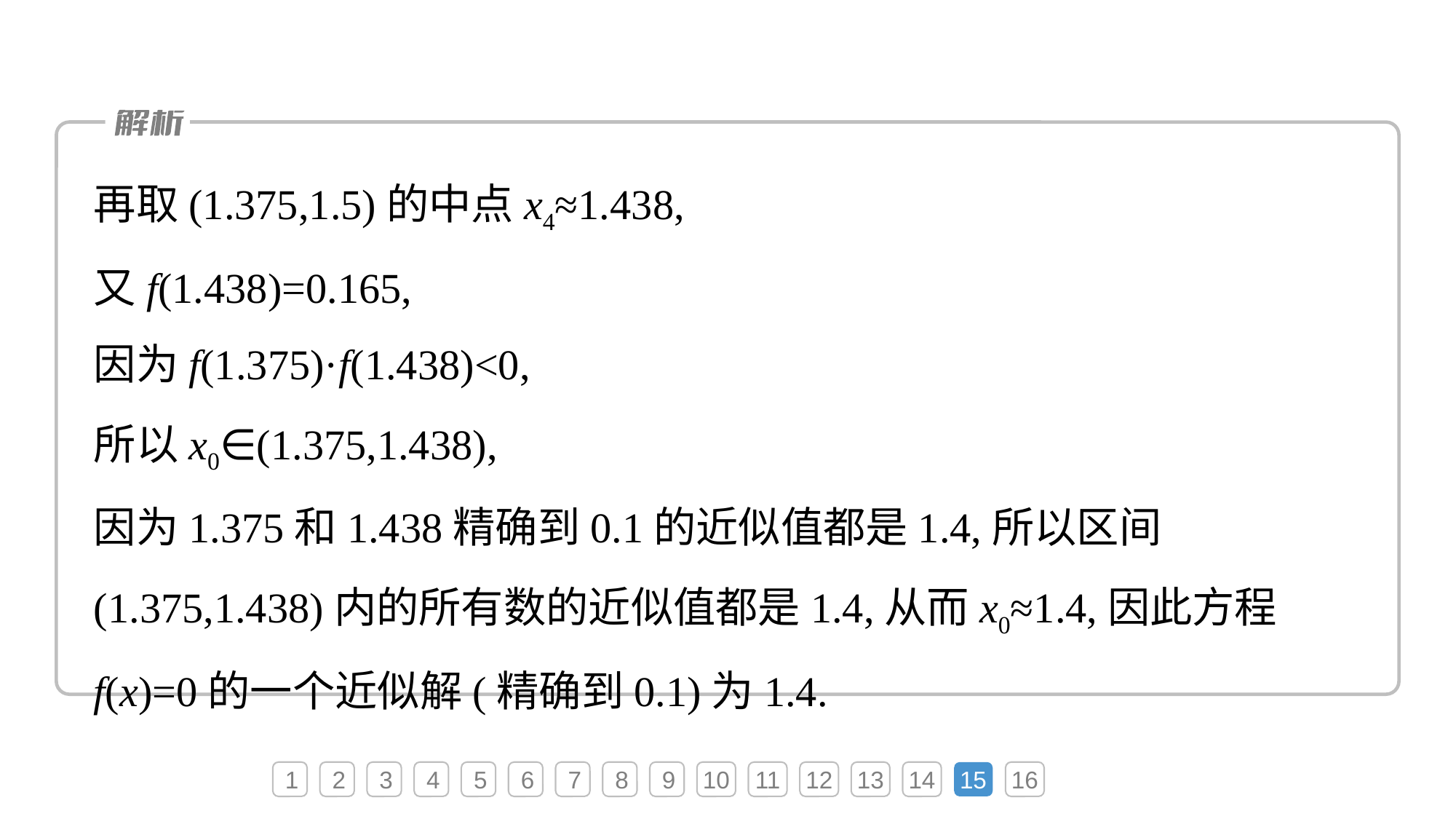

再取(1.375,1.5)的中点x4≈1.438,
又f(1.438)=0.165,
因为f(1.375)·f(1.438)<0,
所以x0∈(1.375,1.438),
因为1.375和1.438精确到0.1的近似值都是1.4,所以区间(1.375,1.438)内的所有数的近似值都是1.4,从而x0≈1.4,因此方程f(x)=0的一个近似解(精确到0.1)为1.4.
1
2
3
4
5
6
7
8
9
10
11
12
13
14
15
16